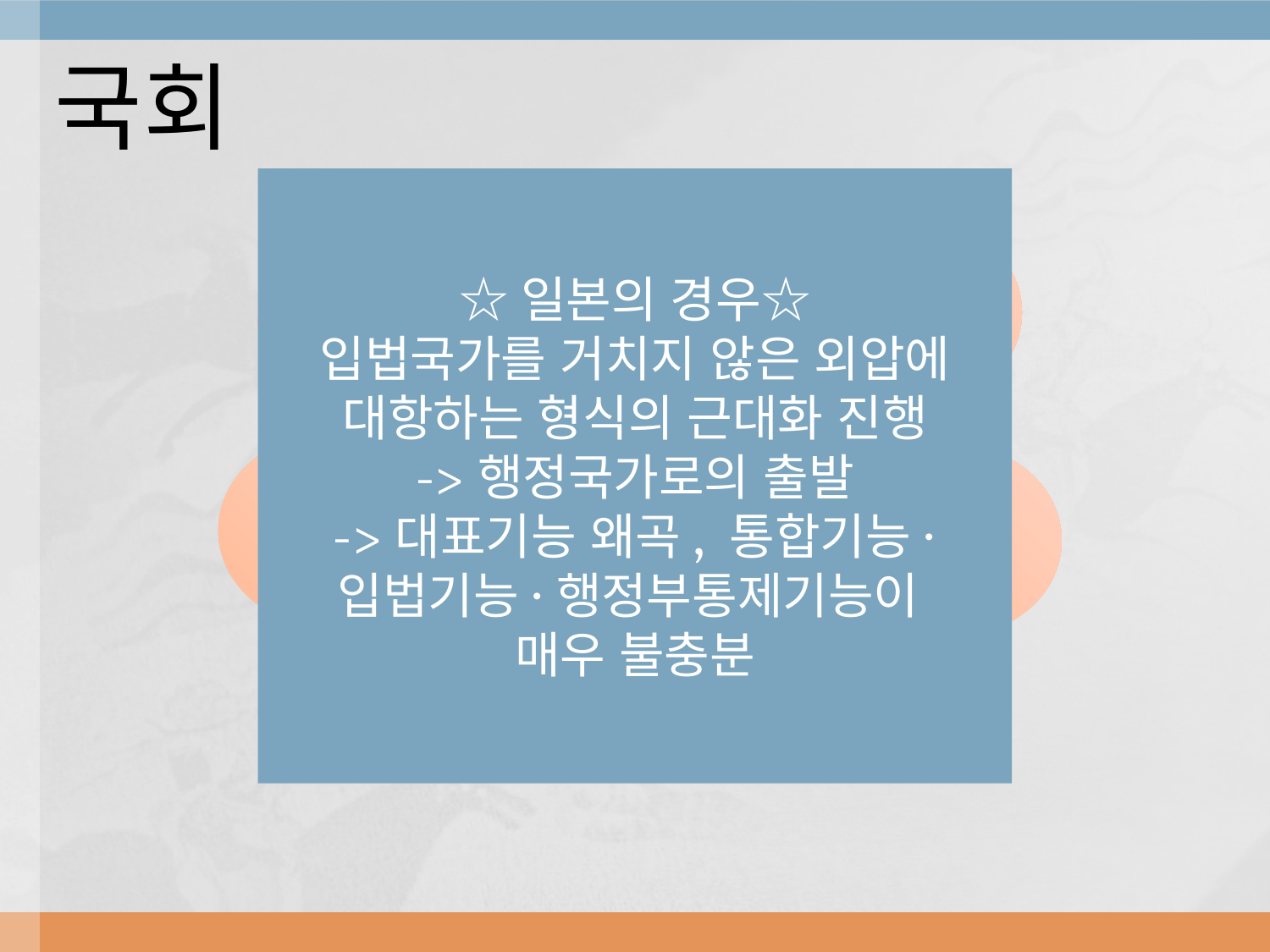

# 국회
입법
기능
대표
기능
통합
기능
국회의 기능
정치
교육의
기능
행정부형성
기능
지도자
훈련
기능
행정부
통제
기능
☆일본의 경우☆
입법국가를 거치지 않은 외압에 대항하는 형식의 근대화 진행
->행정국가로의 출발
->대표기능 왜곡, 통합기능·
입법기능·행정부통제기능이
매우 불충분